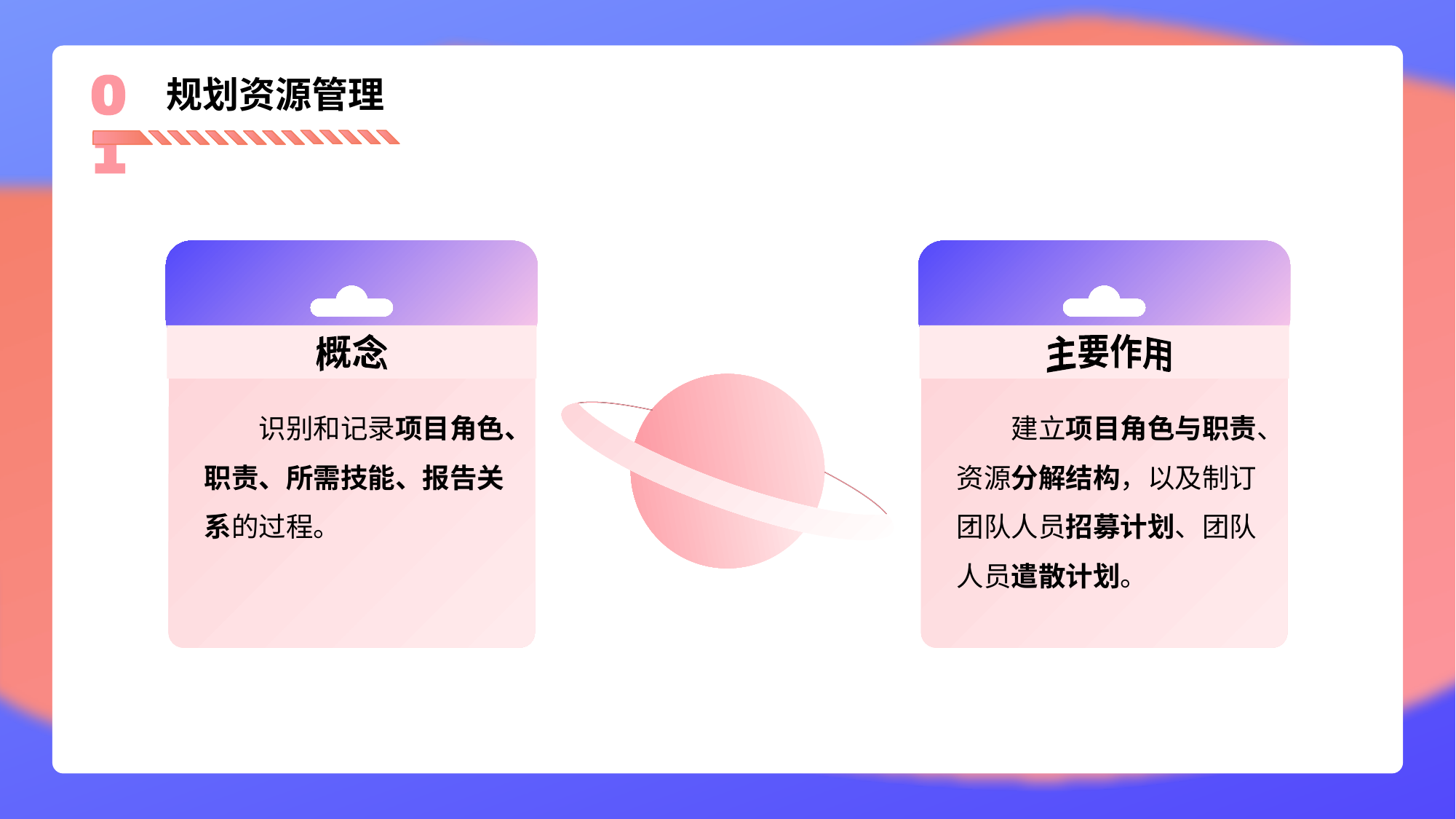

识别和记录项目角色、职责、所需技能、报告关系的过程。主要作用：建立项目角色与职责、资源分解结构，以及制订团队人员招募 和遣散计划。
01
规划资源管理

识别和记录项目角色、职责、所需技能、报告关系的过程。

建立项目角色与职责、资源分解结构，以及制订团队人员招募计划、团队人员遣散计划。
概念
主要作用